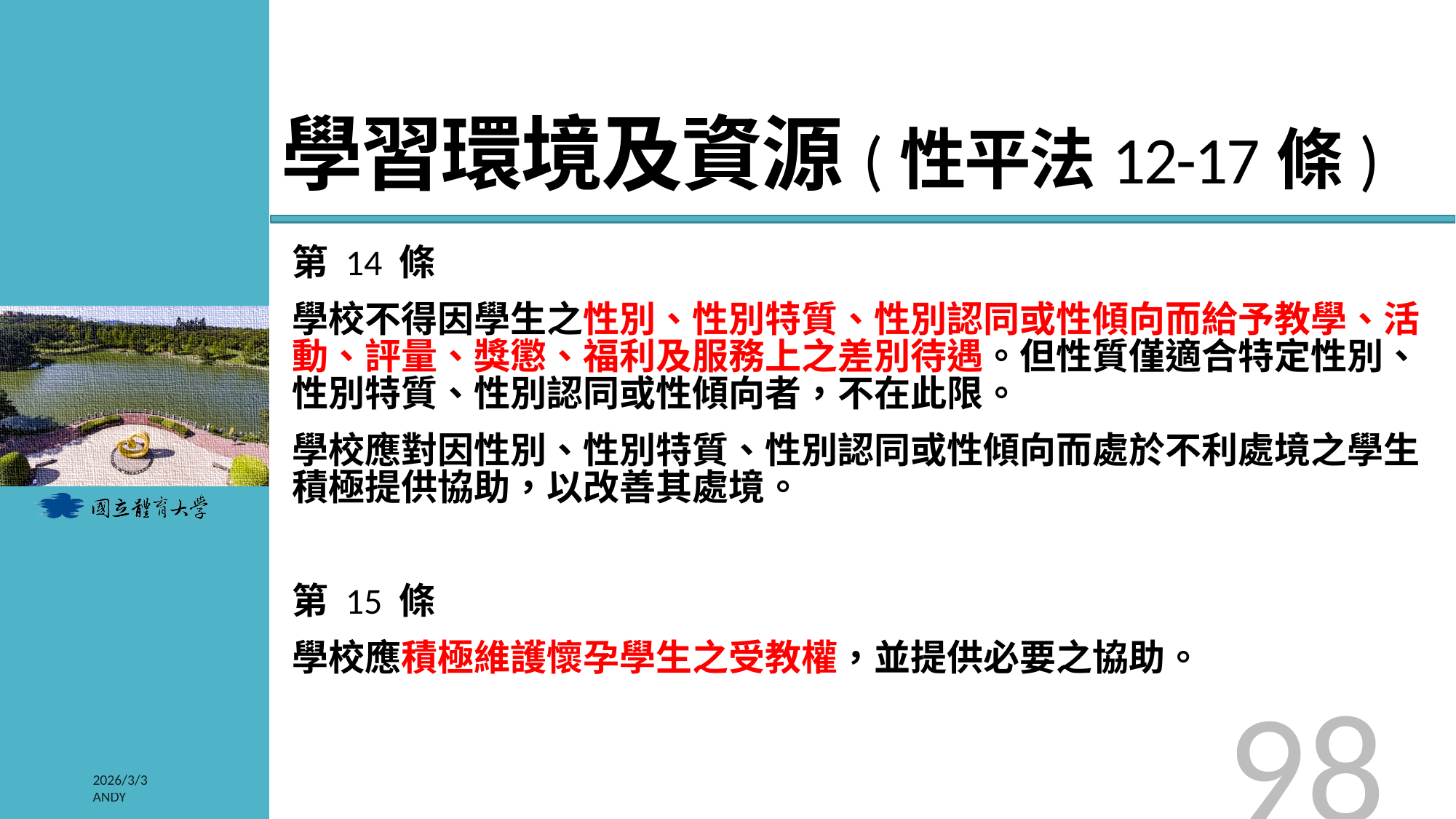

# 學習環境及資源(性平法12-17條)
第 14 條
學校不得因學生之性別、性別特質、性別認同或性傾向而給予教學、活動、評量、獎懲、福利及服務上之差別待遇。但性質僅適合特定性別、性別特質、性別認同或性傾向者，不在此限。
學校應對因性別、性別特質、性別認同或性傾向而處於不利處境之學生積極提供協助，以改善其處境。

第 15 條
學校應積極維護懷孕學生之受教權，並提供必要之協助。
98
2026/3/3
Andy